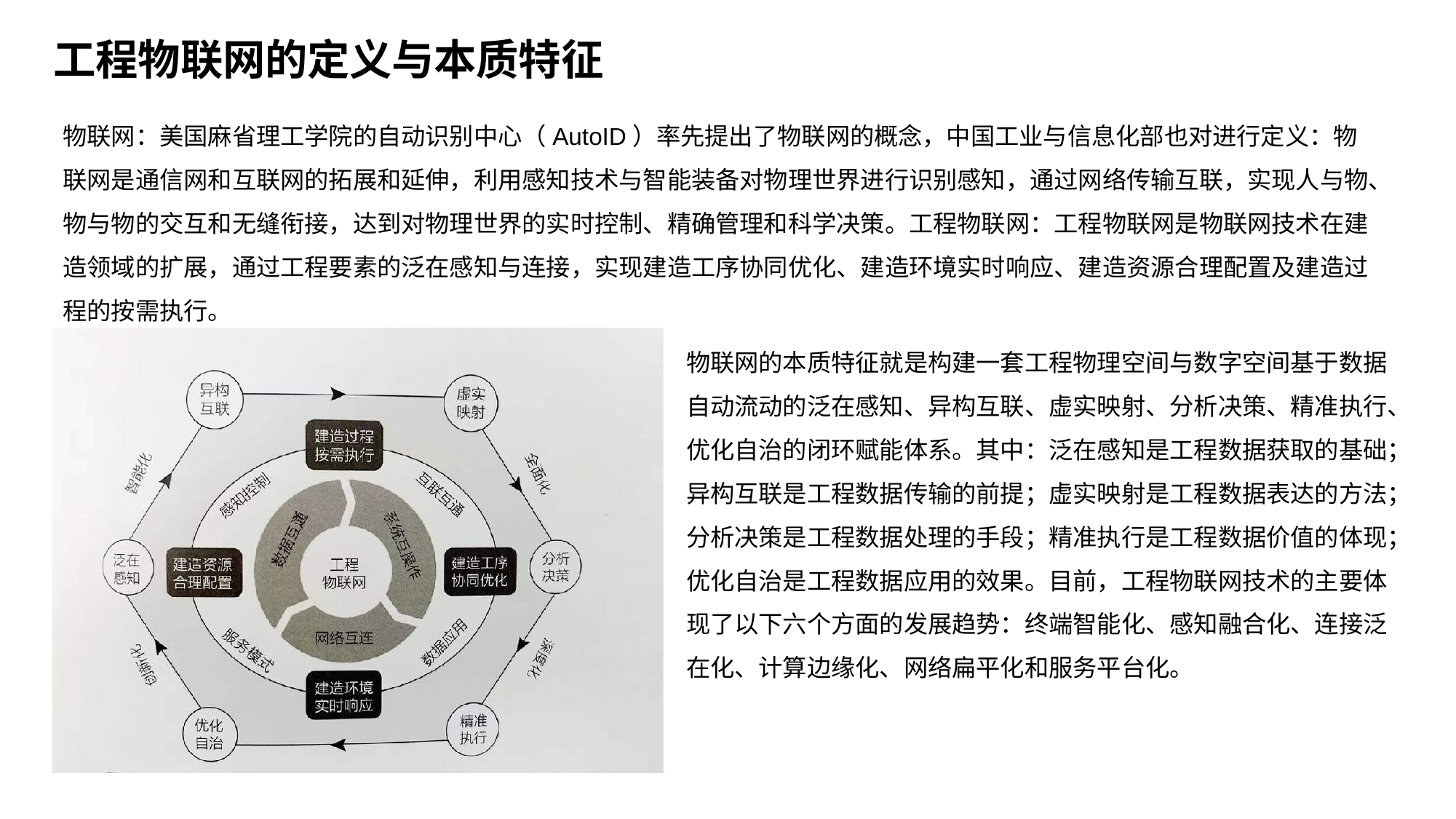

工程物联网的定义与本质特征
物联网：美国麻省理工学院的自动识别中心（AutoID）率先提出了物联网的概念，中国工业与信息化部也对进行定义：物联网是通信网和互联网的拓展和延伸，利用感知技术与智能装备对物理世界进行识别感知，通过网络传输互联，实现人与物、物与物的交互和无缝衔接，达到对物理世界的实时控制、精确管理和科学决策。工程物联网：工程物联网是物联网技术在建造领域的扩展，通过工程要素的泛在感知与连接，实现建造工序协同优化、建造环境实时响应、建造资源合理配置及建造过程的按需执行。

物联网的本质特征就是构建一套工程物理空间与数字空间基于数据自动流动的泛在感知、异构互联、虚实映射、分析决策、精准执行、优化自治的闭环赋能体系。其中：泛在感知是工程数据获取的基础；异构互联是工程数据传输的前提；虚实映射是工程数据表达的方法；分析决策是工程数据处理的手段；精准执行是工程数据价值的体现；优化自治是工程数据应用的效果。目前，工程物联网技术的主要体现了以下六个方面的发展趋势：终端智能化、感知融合化、连接泛在化、计算边缘化、网络扁平化和服务平台化。